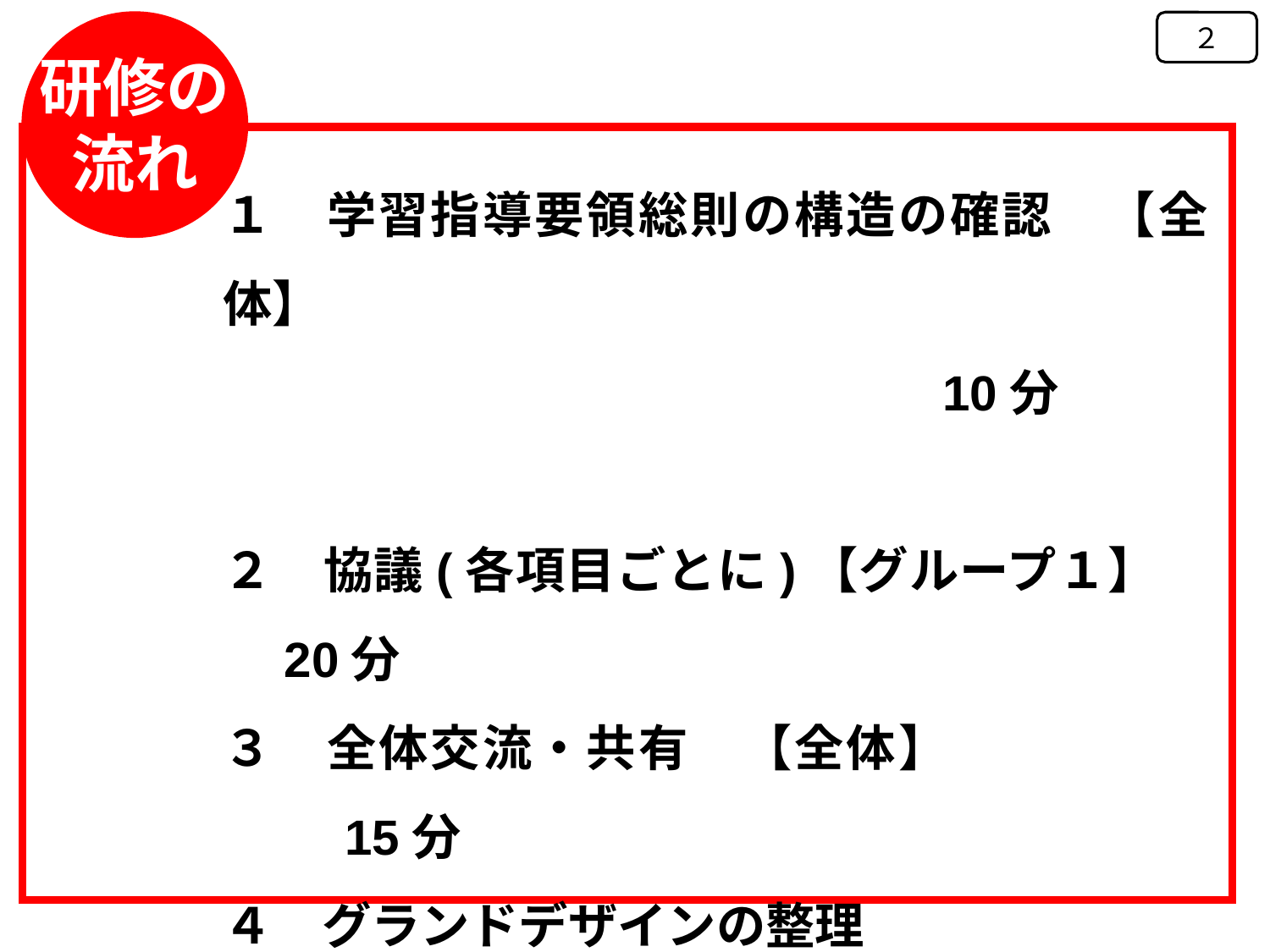

研修の流れ
２

１　学習指導要領総則の構造の確認　【全体】
                                                   10分
２　協議(各項目ごとに)【グループ１】　　20分
３　全体交流・共有　【全体】　　　　　　　 15分
４　グランドデザインの整理
     【グループ２】、【全体】　 　　　 　　　　 30分
５　まとめ【全体】 　　　　　　　　　　　　　　　５分
６　省察【個人】　 　　　　　　　　　　　　　　10分